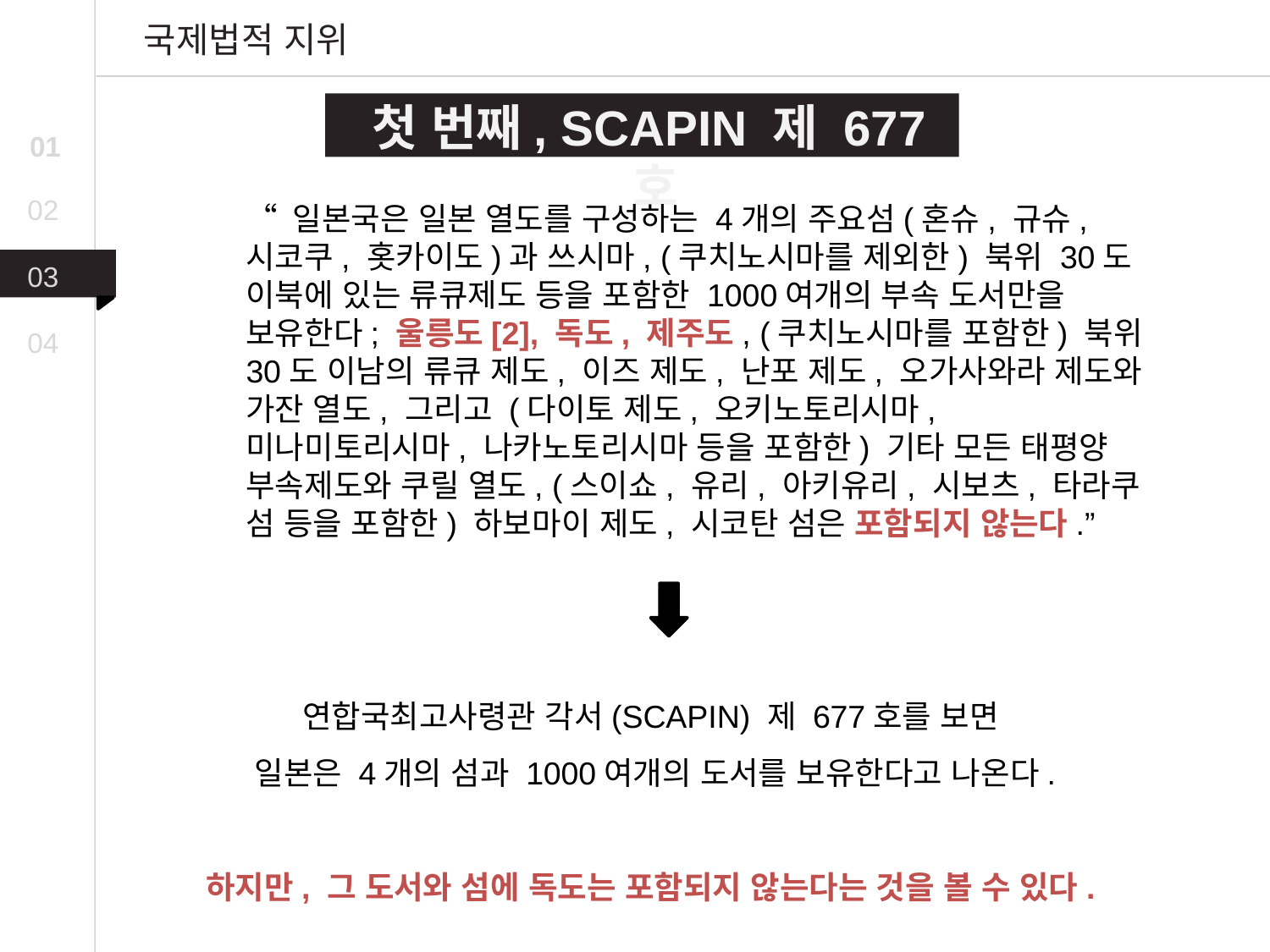

국제법적 지위
첫 번째, SCAPIN 제 677호

01
02
“ 일본국은 일본 열도를 구성하는 4개의 주요섬(혼슈, 규슈, 시코쿠, 홋카이도)과 쓰시마, (쿠치노시마를 제외한) 북위 30도 이북에 있는 류큐제도 등을 포함한 1000여개의 부속 도서만을 보유한다; 울릉도[2], 독도, 제주도, (쿠치노시마를 포함한) 북위 30도 이남의 류큐 제도, 이즈 제도, 난포 제도, 오가사와라 제도와 가잔 열도, 그리고 (다이토 제도, 오키노토리시마, 미나미토리시마, 나카노토리시마 등을 포함한) 기타 모든 태평양 부속제도와 쿠릴 열도, (스이쇼, 유리, 아키유리, 시보츠, 타라쿠 섬 등을 포함한) 하보마이 제도, 시코탄 섬은 포함되지 않는다.”

03
04

연합국최고사령관 각서(SCAPIN) 제 677호를 보면
일본은 4개의 섬과 1000여개의 도서를 보유한다고 나온다.

하지만, 그 도서와 섬에 독도는 포함되지 않는다는 것을 볼 수 있다.